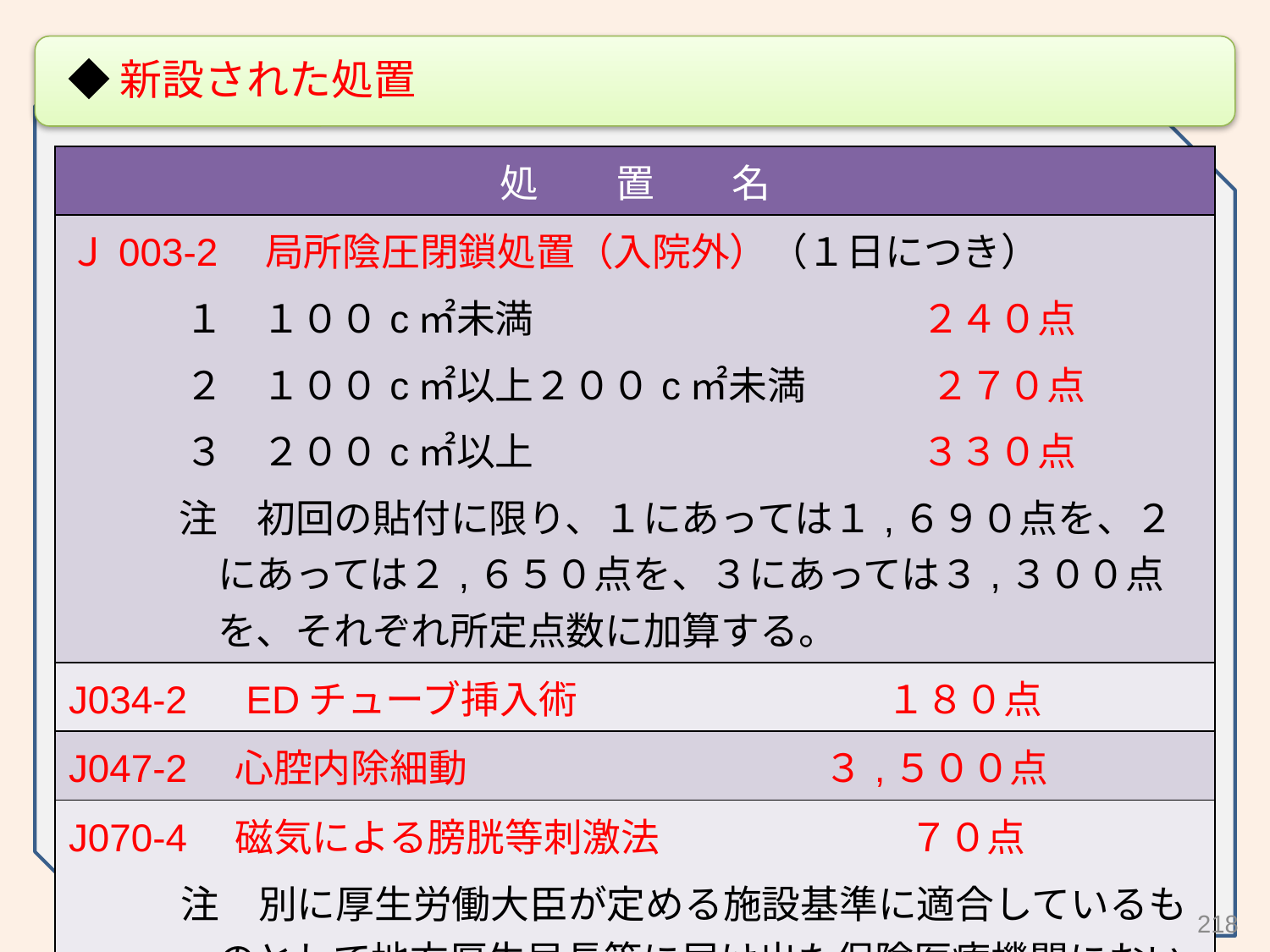

◆新設された処置

| 処　　置　　名 |
| --- |
| Ｊ003-2　局所陰圧閉鎖処置（入院外）（１日につき） 　　　１　１００c㎡未満　　　　　　　　　　２４０点 　　　２　１００c㎡以上２００c㎡未満　　　 ２７０点 　　　３　２００c㎡以上　　　　　　　　　　３３０点 注　初回の貼付に限り、１にあっては１,６９０点を、２にあっては２,６５０点を、３にあっては３,３００点を、それぞれ所定点数に加算する。 |
| J034-2　EDチューブ挿入術　　　　　　　　１８０点 |
| J047-2　心腔内除細動　　　　　　 　　　３,５００点 |
| J070-4　磁気による膀胱等刺激法　　　　　 　７０点 注　別に厚生労働大臣が定める施設基準に適合しているものとして地方厚生局長等に届け出た保険医療機関において行われる場合に限り算定する。 |
218